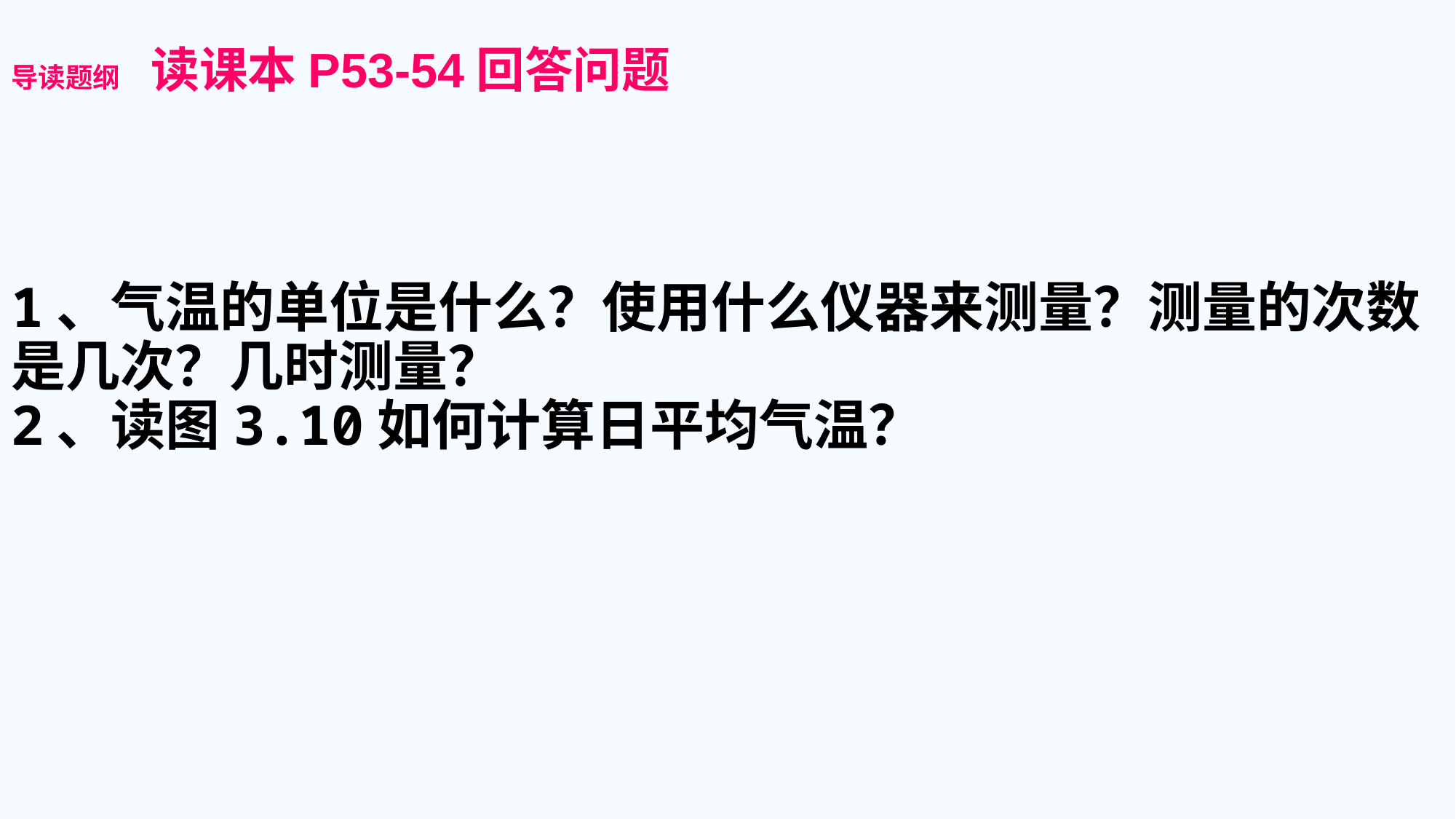

导读题纲     读课本P53-54回答问题
1、气温的单位是什么？使用什么仪器来测量？测量的次数是几次？几时测量？
2、读图3.10如何计算日平均气温？